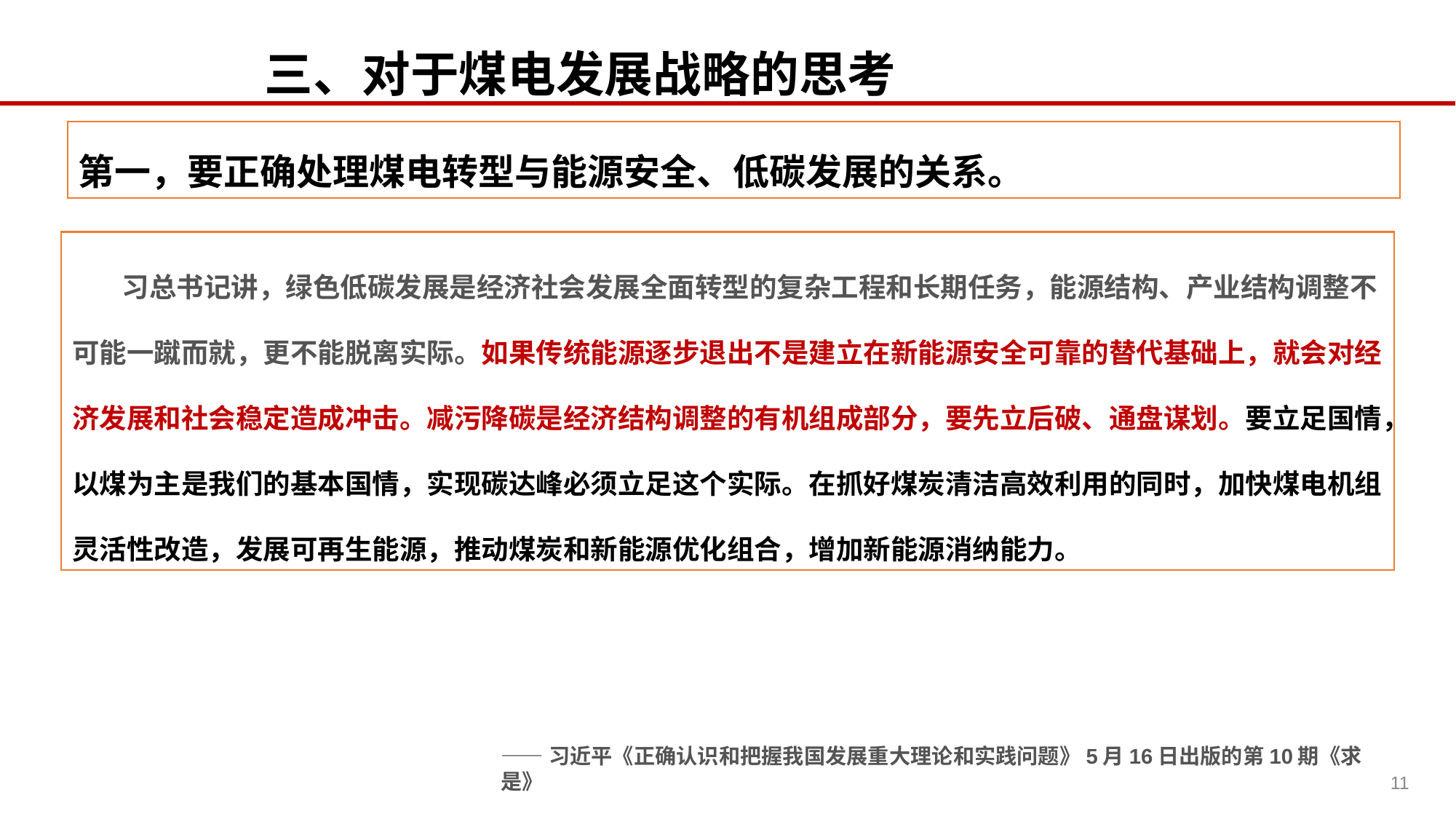

三、对于煤电发展战略的思考
第一，要正确处理煤电转型与能源安全、低碳发展的关系。
       习总书记讲，绿色低碳发展是经济社会发展全面转型的复杂工程和长期任务，能源结构、产业结构调整不可能一蹴而就，更不能脱离实际。如果传统能源逐步退出不是建立在新能源安全可靠的替代基础上，就会对经济发展和社会稳定造成冲击。减污降碳是经济结构调整的有机组成部分，要先立后破、通盘谋划。要立足国情，以煤为主是我们的基本国情，实现碳达峰必须立足这个实际。在抓好煤炭清洁高效利用的同时，加快煤电机组灵活性改造，发展可再生能源，推动煤炭和新能源优化组合，增加新能源消纳能力。
——习近平《正确认识和把握我国发展重大理论和实践问题》5月16日出版的第10期《求是》
11